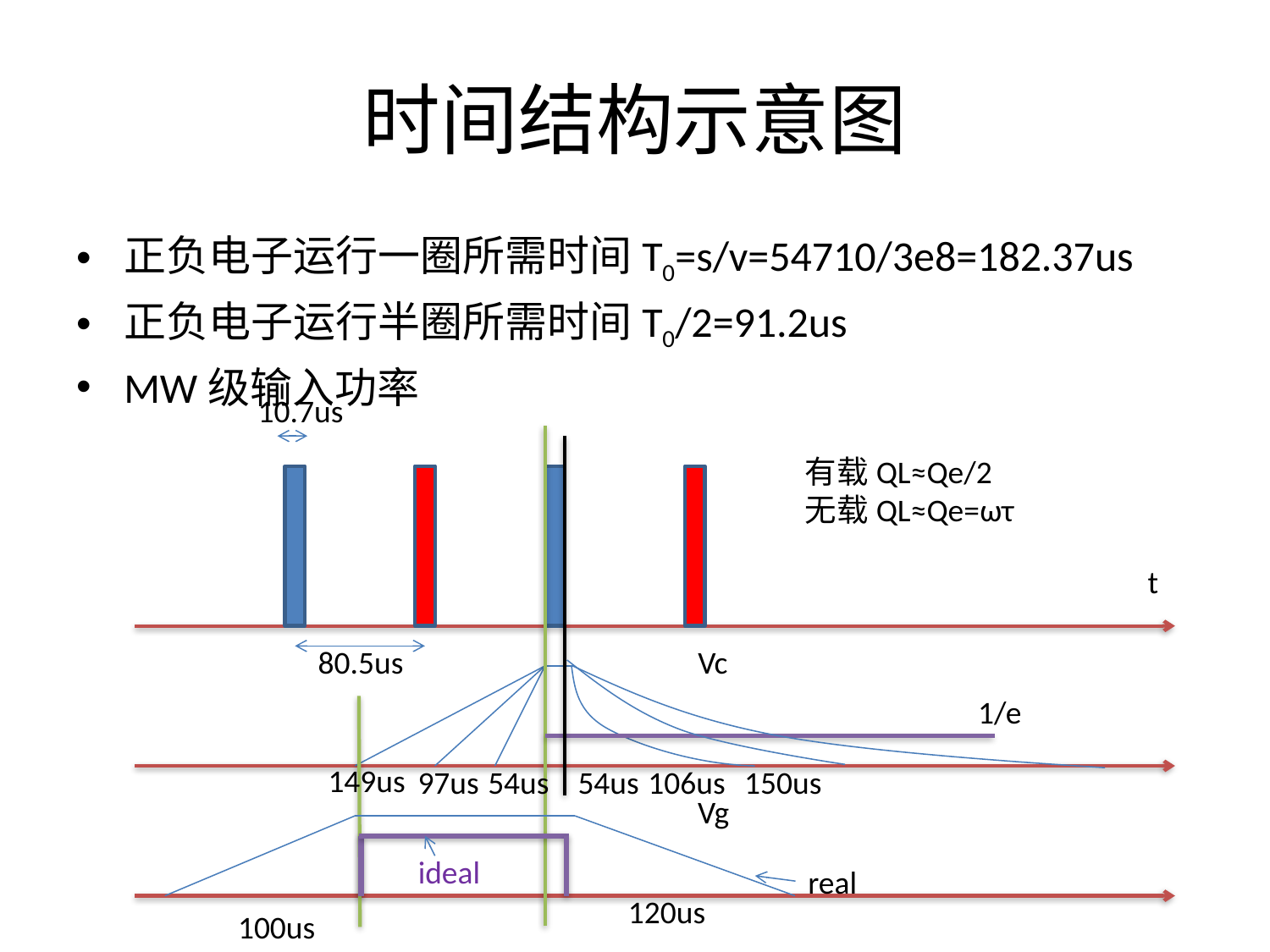

# 时间结构示意图
正负电子运行一圈所需时间T0=s/v=54710/3e8=182.37us
正负电子运行半圈所需时间T0/2=91.2us
MW级输入功率

10.7us
有载QL≈Qe/2
无载QL≈Qe=ωτ

t
80.5us
Vc

1/e
149us
97us
54us
54us
106us
150us
Vg
ideal
real
120us
100us